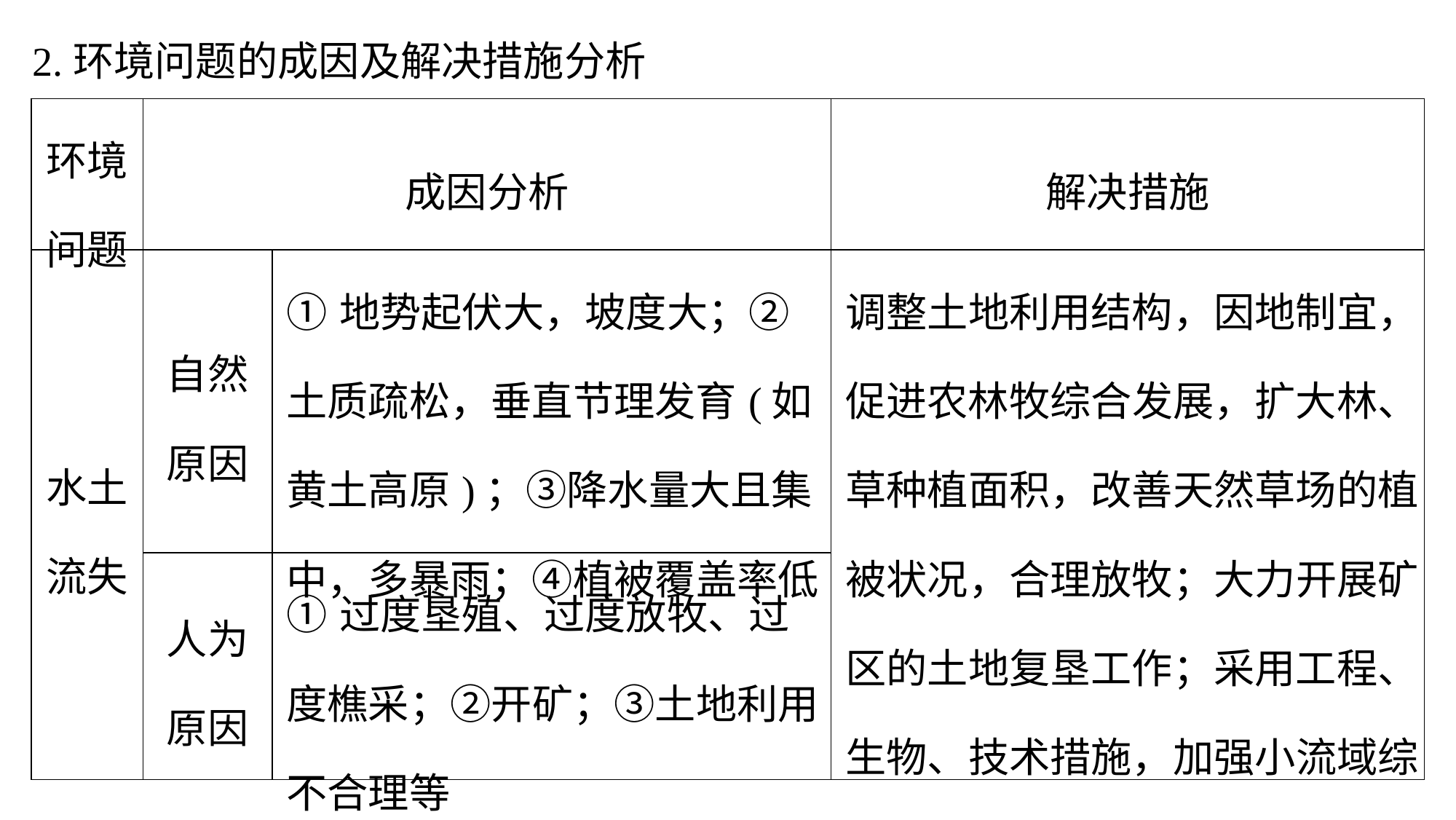

2.环境问题的成因及解决措施分析
| 环境问题 | 成因分析 |  | 解决措施 |
| --- | --- | --- | --- |
| 水土流失 | 自然原因 | ①地势起伏大，坡度大；②土质疏松，垂直节理发育(如黄土高原)；③降水量大且集中，多暴雨；④植被覆盖率低 | 调整土地利用结构，因地制宜，促进农林牧综合发展，扩大林、草种植面积，改善天然草场的植被状况，合理放牧；大力开展矿区的土地复垦工作；采用工程、生物、技术措施，加强小流域综合治理 |
|  | 人为原因 | ①过度垦殖、过度放牧、过度樵采；②开矿；③土地利用不合理等 |  |